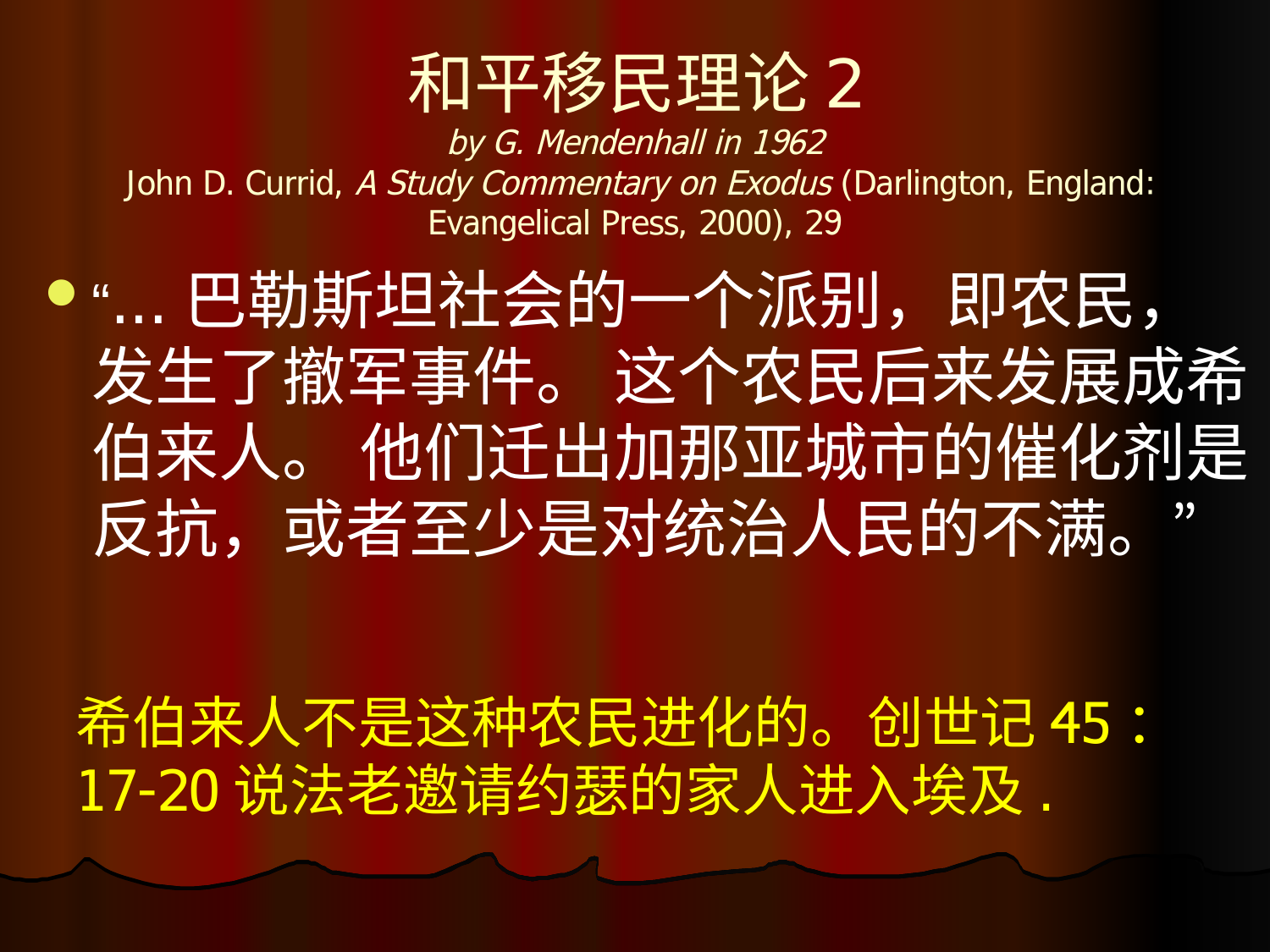

# 和平移民理论2 by G. Mendenhall in 1962 John D. Currid, A Study Commentary on Exodus (Darlington, England: Evangelical Press, 2000), 29
“...巴勒斯坦社会的一个派别，即农民，发生了撤军事件。 这个农民后来发展成希伯来人。 他们迁出加那亚城市的催化剂是反抗，或者至少是对统治人民的不满。”
希伯来人不是这种农民进化的。创世记45：17-20说法老邀请约瑟的家人进入埃及.